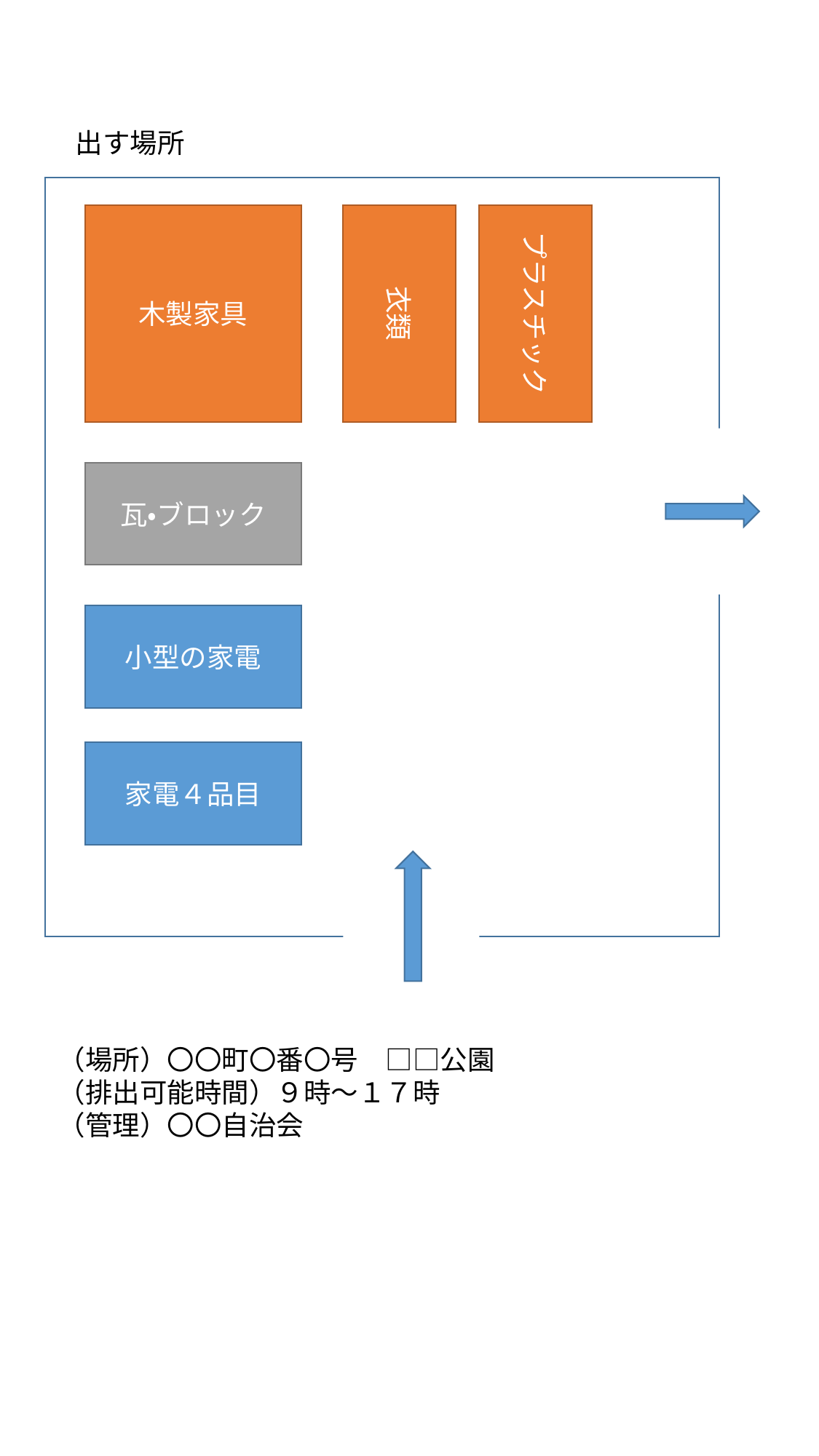

出す場所

木製家具
衣類
プラスチック

瓦・ブロック

小型の家電
家電４品目

（場所）〇〇町〇番〇号　□□公園
（排出可能時間）９時～１７時
（管理）〇〇自治会